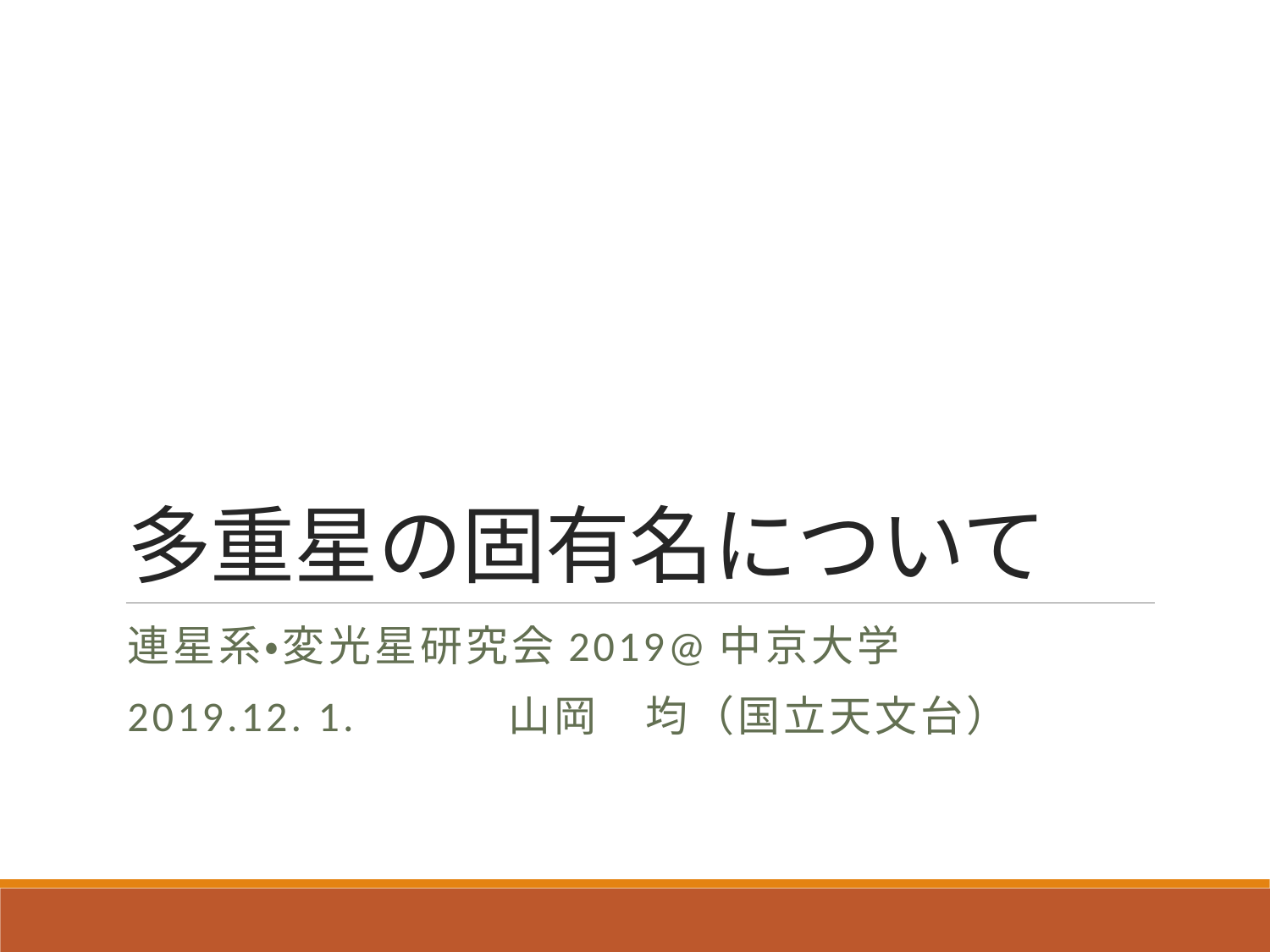

# 多重星の固有名について
連星系・変光星研究会2019@中京大学
2019.12. 1.		山岡　均（国立天文台）